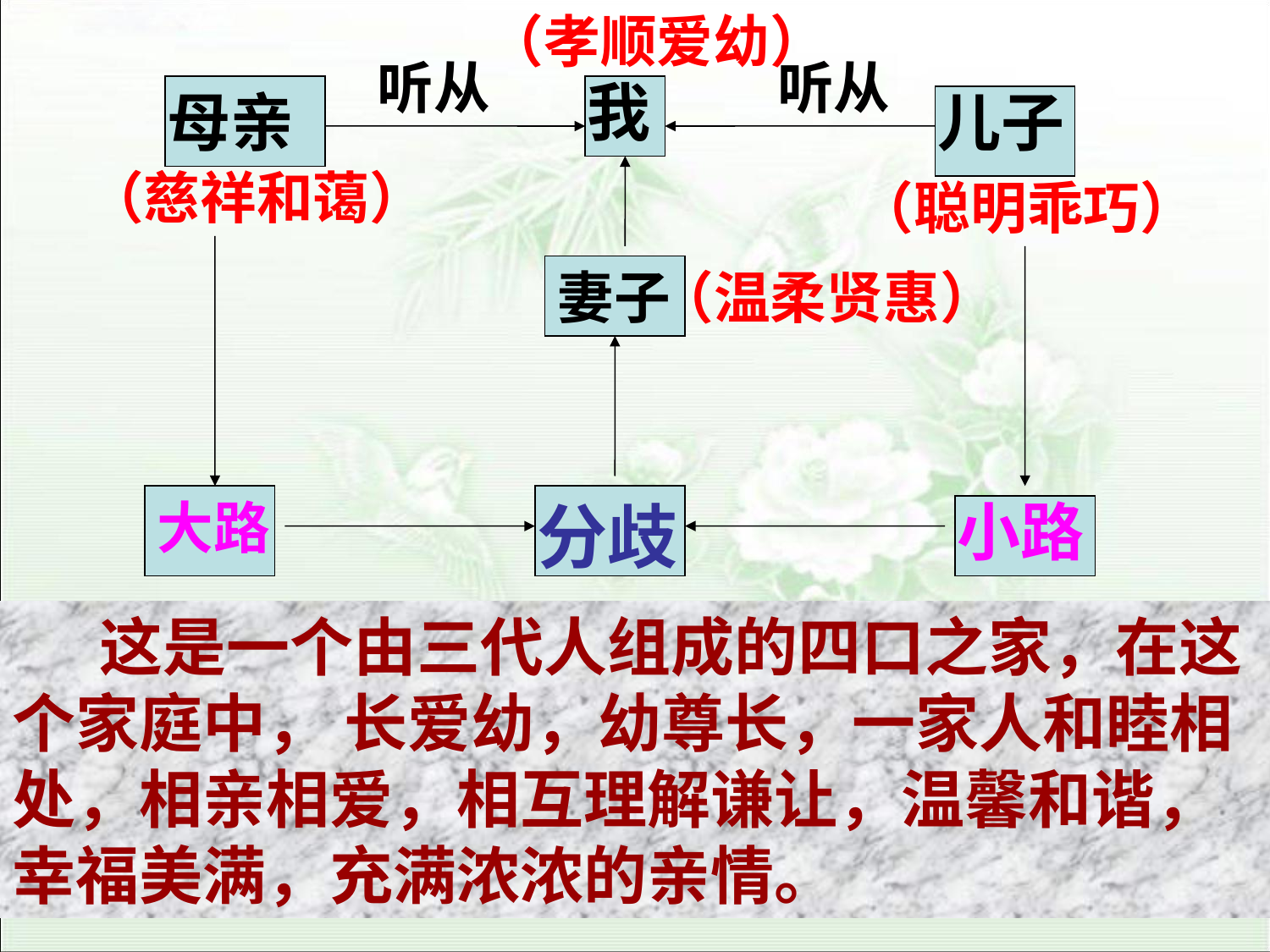

（孝顺爱幼）
听从
听从
我
母亲

儿子

（慈祥和蔼）

（聪明乖巧）

妻子
（温柔贤惠）

大路
分歧

小路

     这是一个由三代人组成的四口之家，在这个家庭中， 长爱幼，幼尊长，一家人和睦相处，相亲相爱，相互理解谦让，温馨和谐，幸福美满，充满浓浓的亲情。